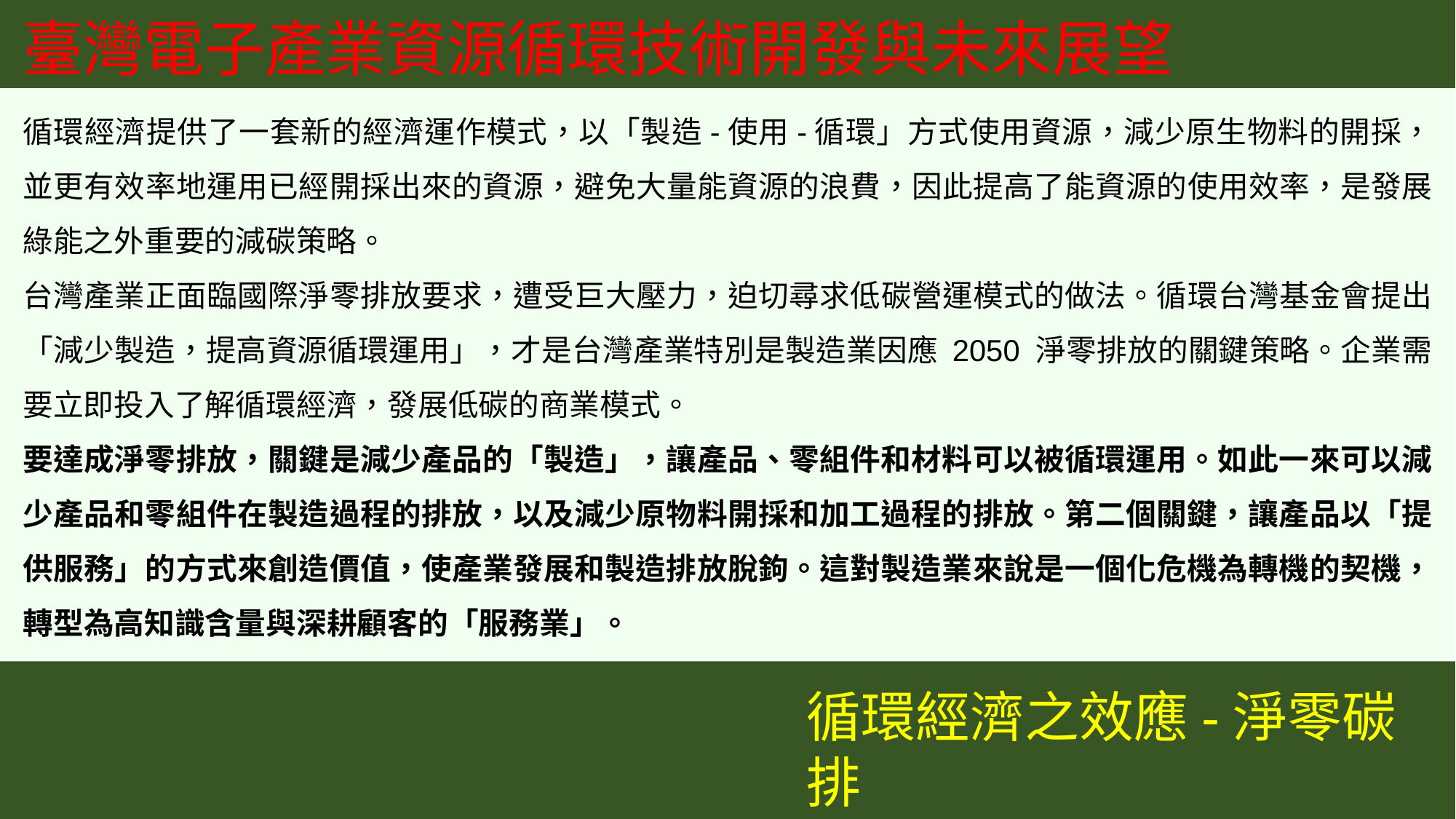

臺灣電子產業資源循環技術開發與未來展望
循環經濟提供了一套新的經濟運作模式，以「製造-使用-循環」方式使用資源，減少原生物料的開採，並更有效率地運用已經開採出來的資源，避免大量能資源的浪費，因此提高了能資源的使用效率，是發展綠能之外重要的減碳策略。
台灣產業正面臨國際淨零排放要求，遭受巨大壓力，迫切尋求低碳營運模式的做法。循環台灣基金會提出「減少製造，提高資源循環運用」，才是台灣產業特別是製造業因應 2050 淨零排放的關鍵策略。企業需要立即投入了解循環經濟，發展低碳的商業模式。
要達成淨零排放，關鍵是減少產品的「製造」，讓產品、零組件和材料可以被循環運用。如此一來可以減少產品和零組件在製造過程的排放，以及減少原物料開採和加工過程的排放。第二個關鍵，讓產品以「提供服務」的方式來創造價值，使產業發展和製造排放脫鉤。這對製造業來說是一個化危機為轉機的契機，轉型為高知識含量與深耕顧客的「服務業」。
循環經濟之效應-淨零碳排